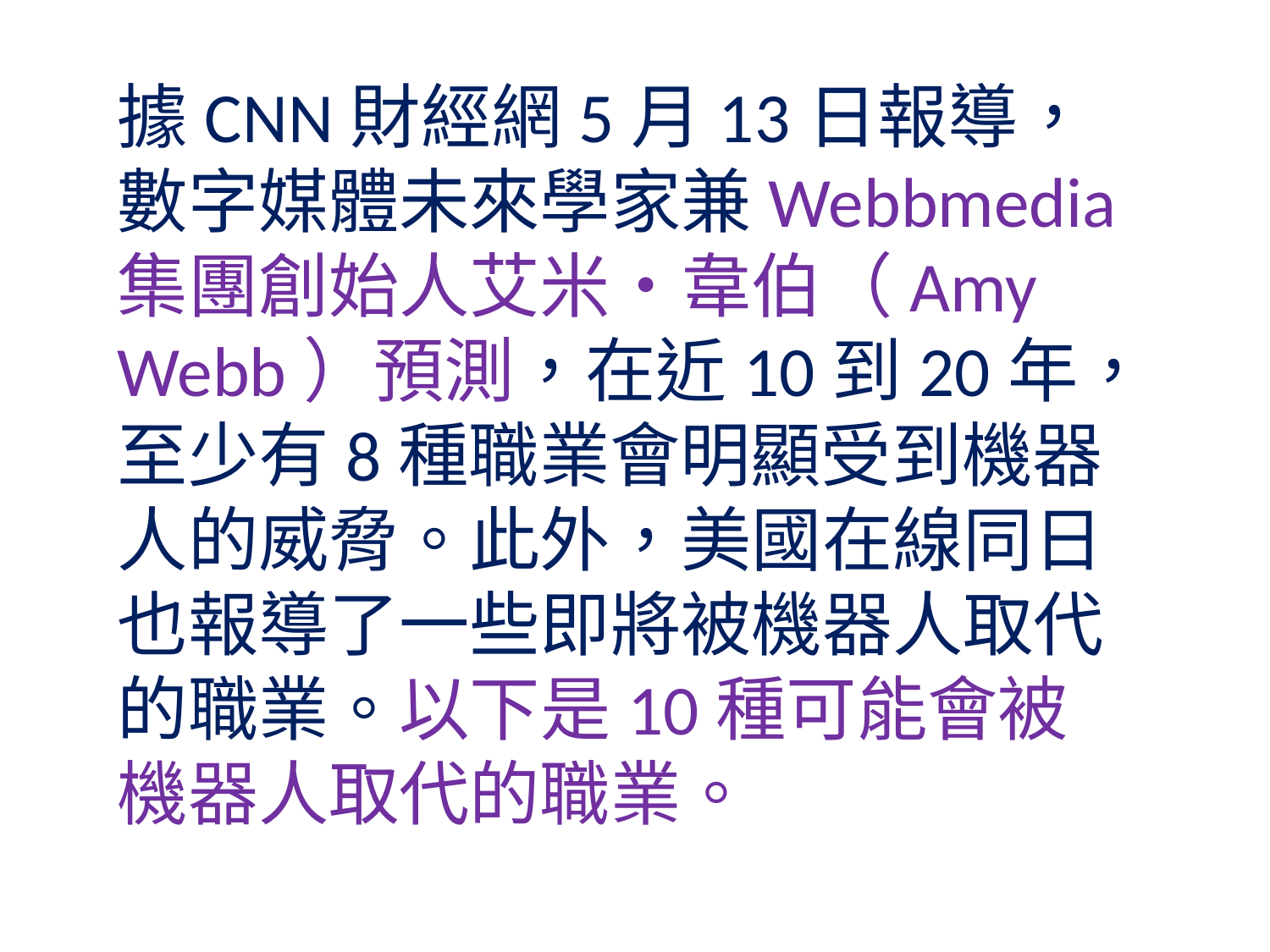

據CNN財經網5月13日報導，數字媒體未來學家兼Webbmedia集團創始人艾米‧韋伯（Amy Webb）預測，在近10到20年，至少有8種職業會明顯受到機器人的威脅。此外，美國在線同日也報導了一些即將被機器人取代的職業。以下是10種可能會被機器人取代的職業。